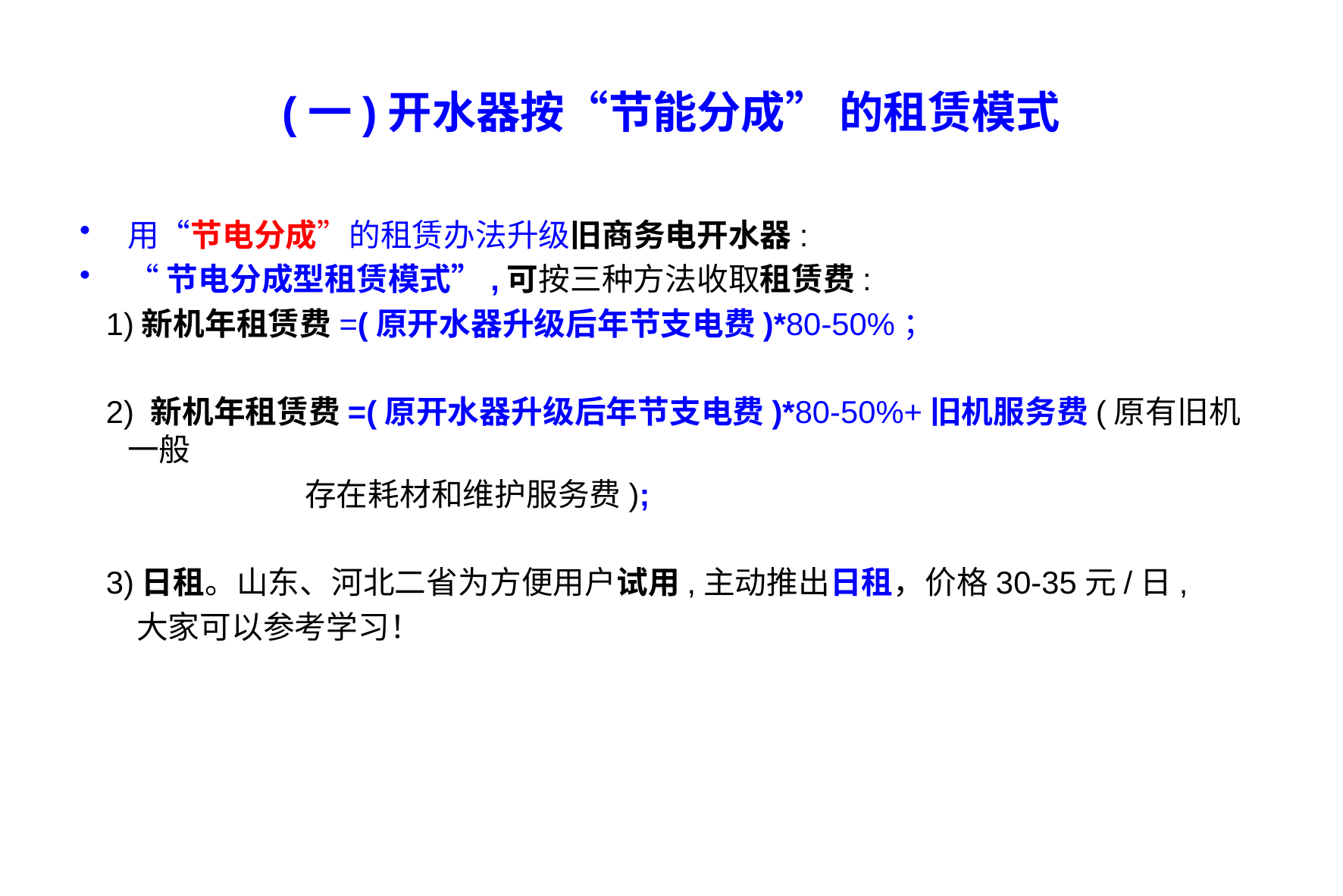

# (一)开水器按“节能分成” 的租赁模式
用“节电分成”的租赁办法升级旧商务电开水器:
“节电分成型租赁模式”,可按三种方法收取租赁费:
   1)新机年租赁费=(原开水器升级后年节支电费)*80-50%；

   2) 新机年租赁费=(原开水器升级后年节支电费)*80-50%+旧机服务费(原有旧机一般
                               存在耗材和维护服务费);

   3)日租。山东、河北二省为方便用户试用,主动推出日租，价格30-35元/日,
       大家可以参考学习！